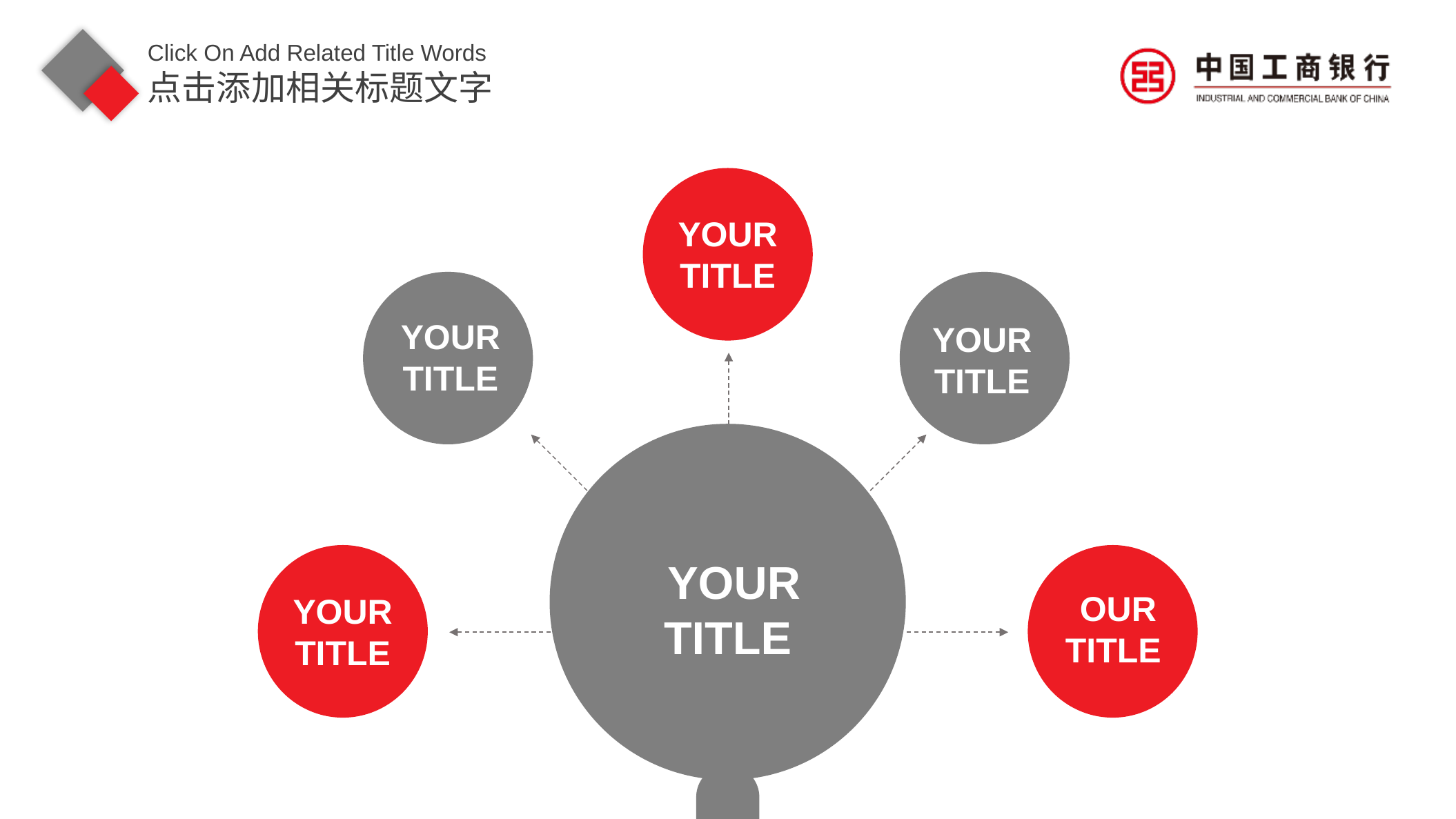

Click On Add Related Title Words
点击添加相关标题文字

YOUR TITLE

YOUR TITLE
YOUR TITLE

 YOUR TITLE
 OUR TITLE
YOUR TITLE